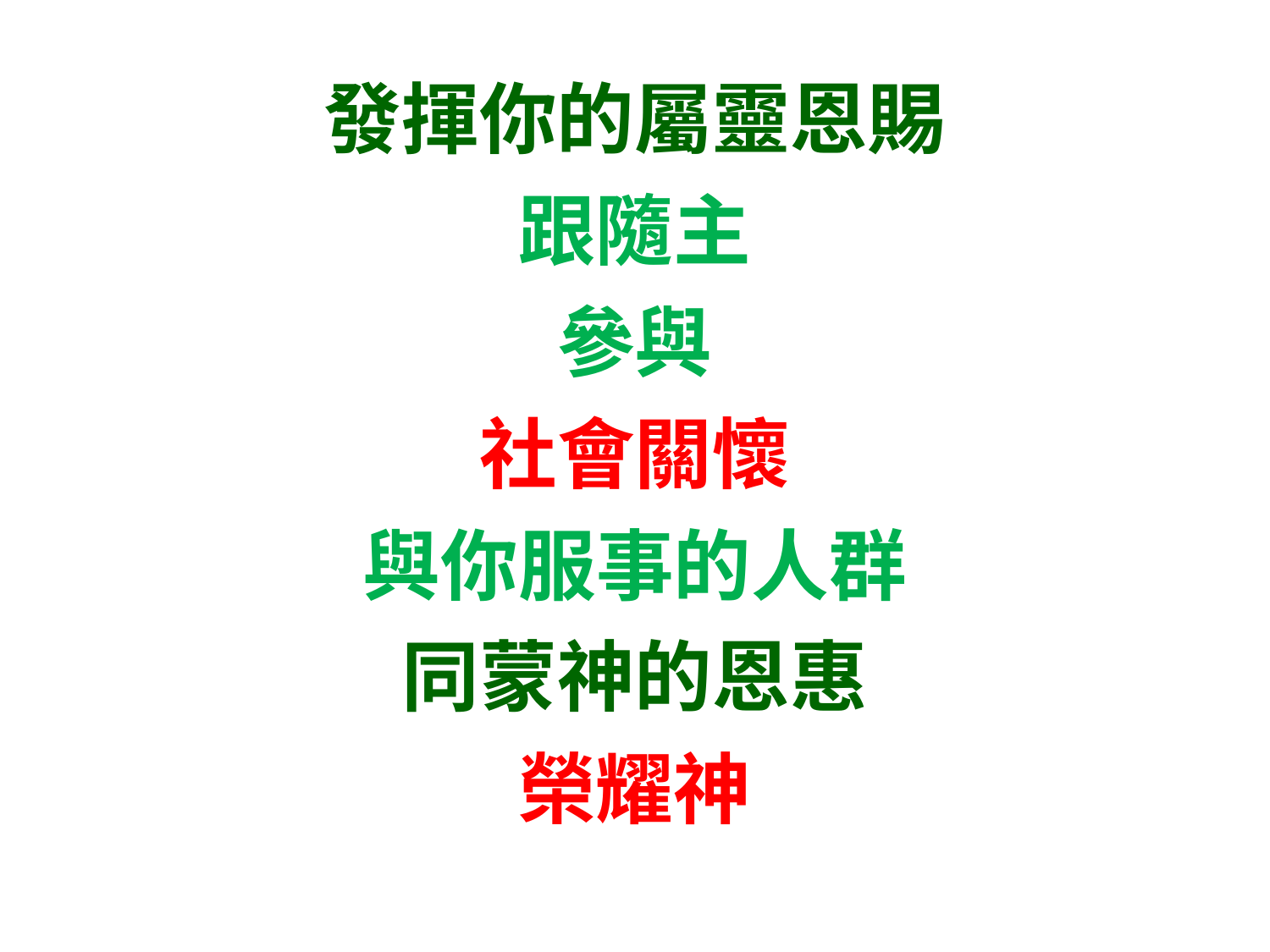

# 發揮你的屬靈恩賜 跟隨主 參與 社會關懷 與你服事的人群 同蒙神的恩惠 榮耀神